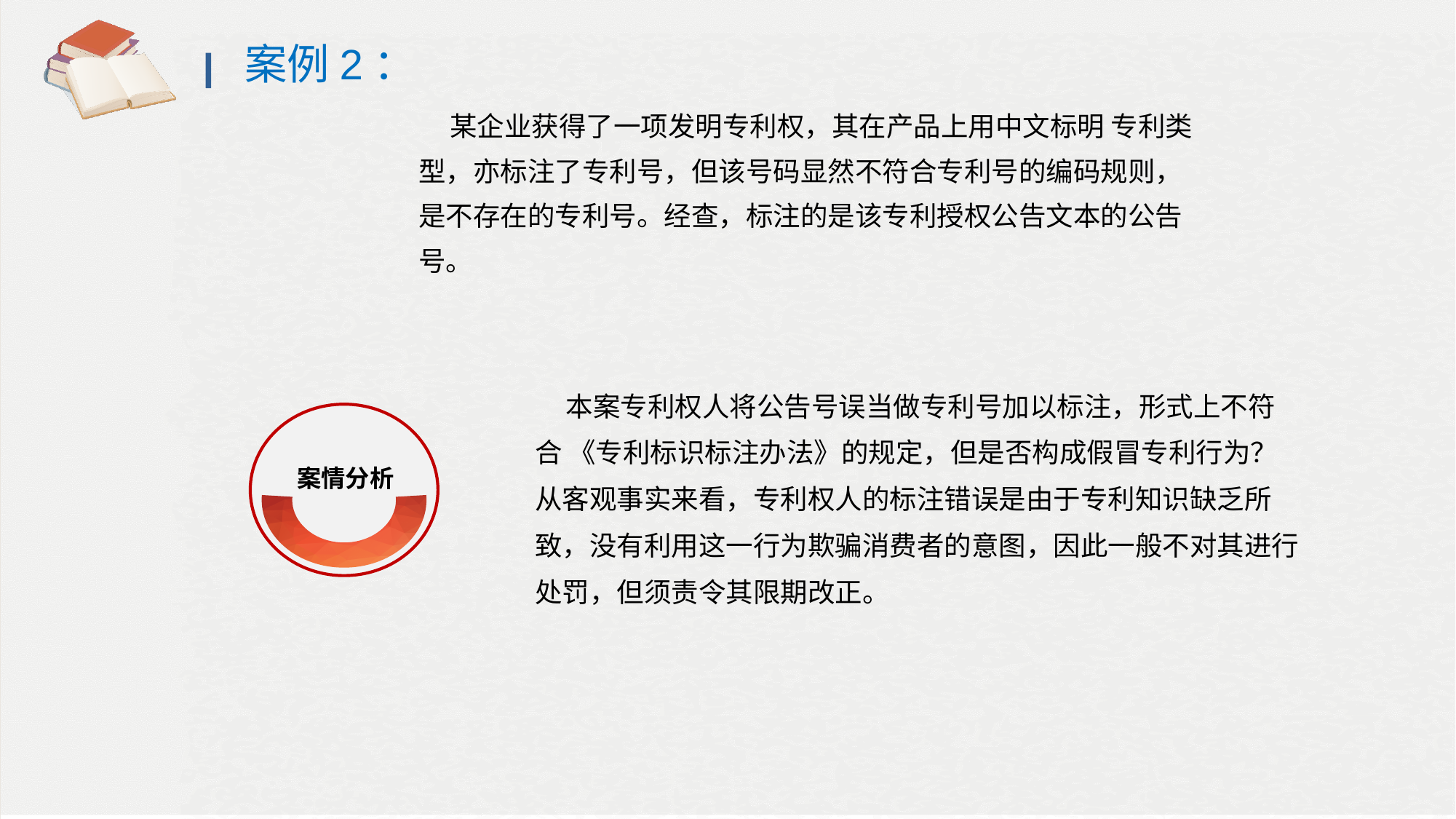

案例2：
    某企业获得了一项发明专利权，其在产品上用中文标明 专利类型，亦标注了专利号，但该号码显然不符合专利号的编码规则，是不存在的专利号。经查，标注的是该专利授权公告文本的公告号。

    本案专利权人将公告号误当做专利号加以标注，形式上不符合 《专利标识标注办法》的规定，但是否构成假冒专利行为？ 从客观事实来看，专利权人的标注错误是由于专利知识缺乏所 致，没有利用这一行为欺骗消费者的意图，因此一般不对其进行处罚，但须责令其限期改正。

    案情分析